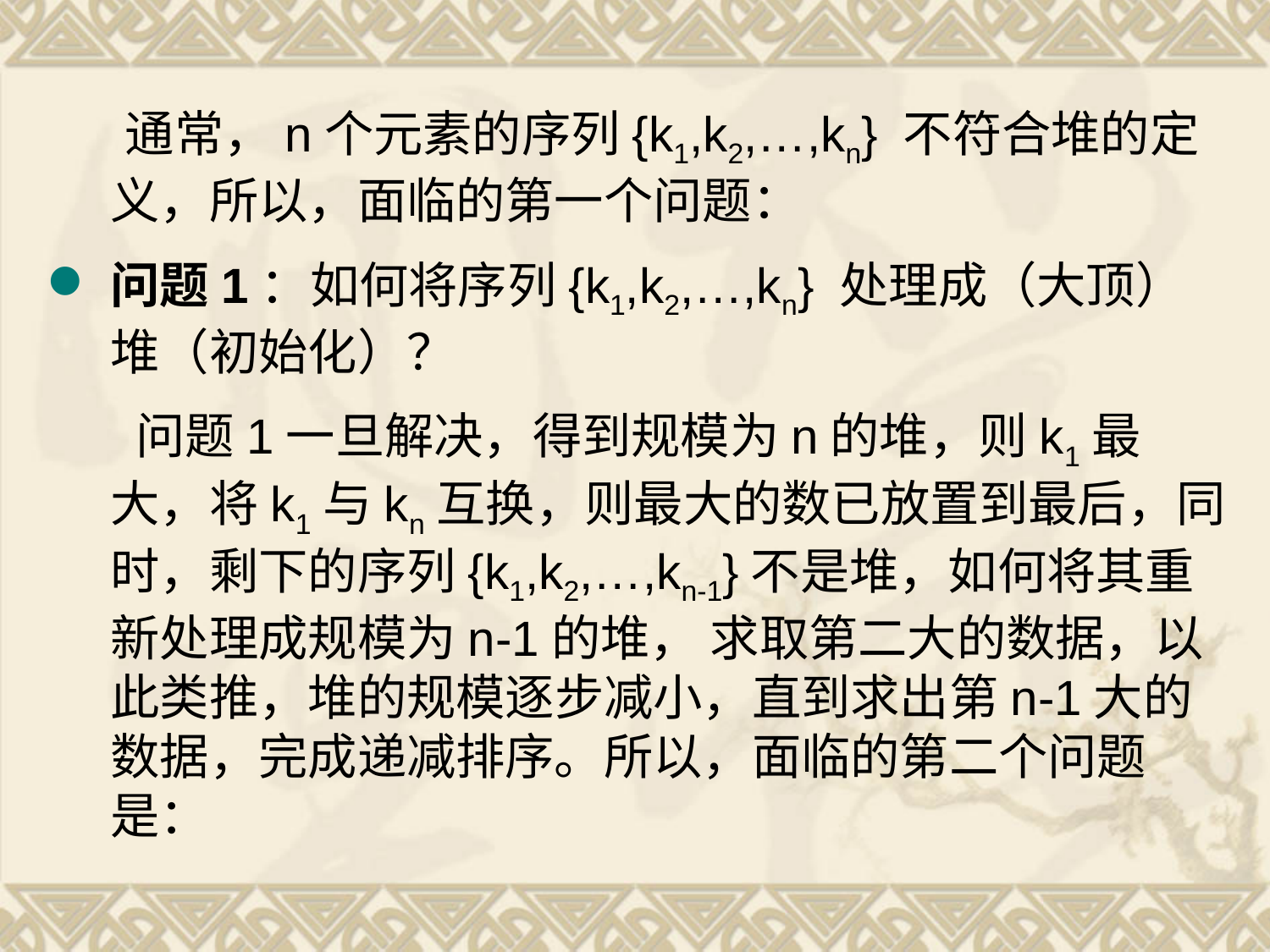

通常，n个元素的序列{k1,k2,…,kn} 不符合堆的定义，所以，面临的第一个问题：
问题1：如何将序列{k1,k2,…,kn} 处理成（大顶）堆（初始化）？
       问题1一旦解决，得到规模为n的堆，则k1最大，将k1与kn互换，则最大的数已放置到最后，同时，剩下的序列{k1,k2,…,kn-1}不是堆，如何将其重新处理成规模为n-1的堆， 求取第二大的数据，以此类推，堆的规模逐步减小，直到求出第n-1大的数据，完成递减排序。所以，面临的第二个问题是：